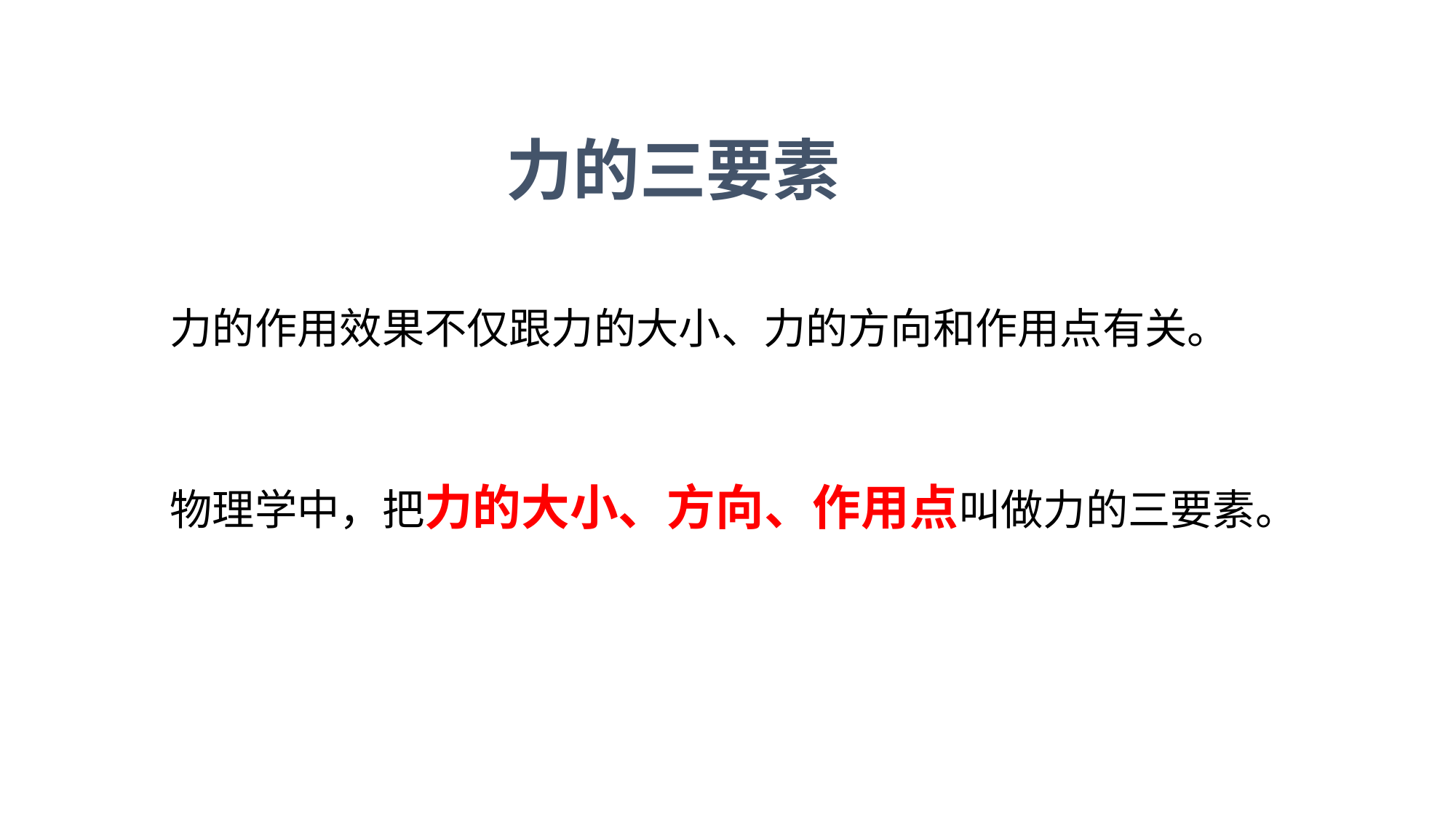

力的三要素
力的作用效果不仅跟力的大小、力的方向和作用点有关。

物理学中，把力的大小、方向、作用点叫做力的三要素。